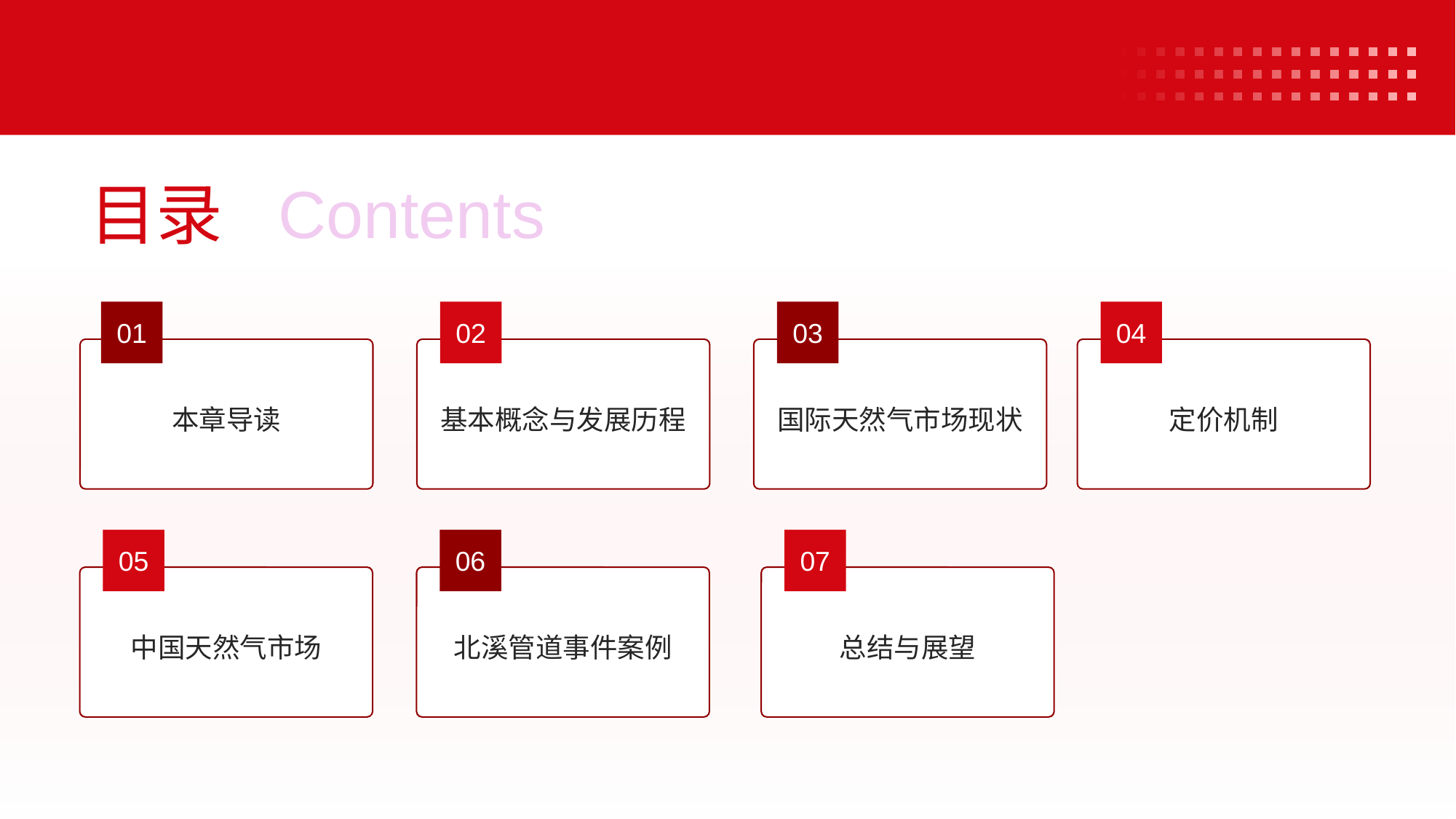

Contents
目录
01
02
03
04

本章导读
基本概念与发展历程
国际天然气市场现状
定价机制
05
06
07

中国天然气市场
北溪管道事件案例
总结与展望